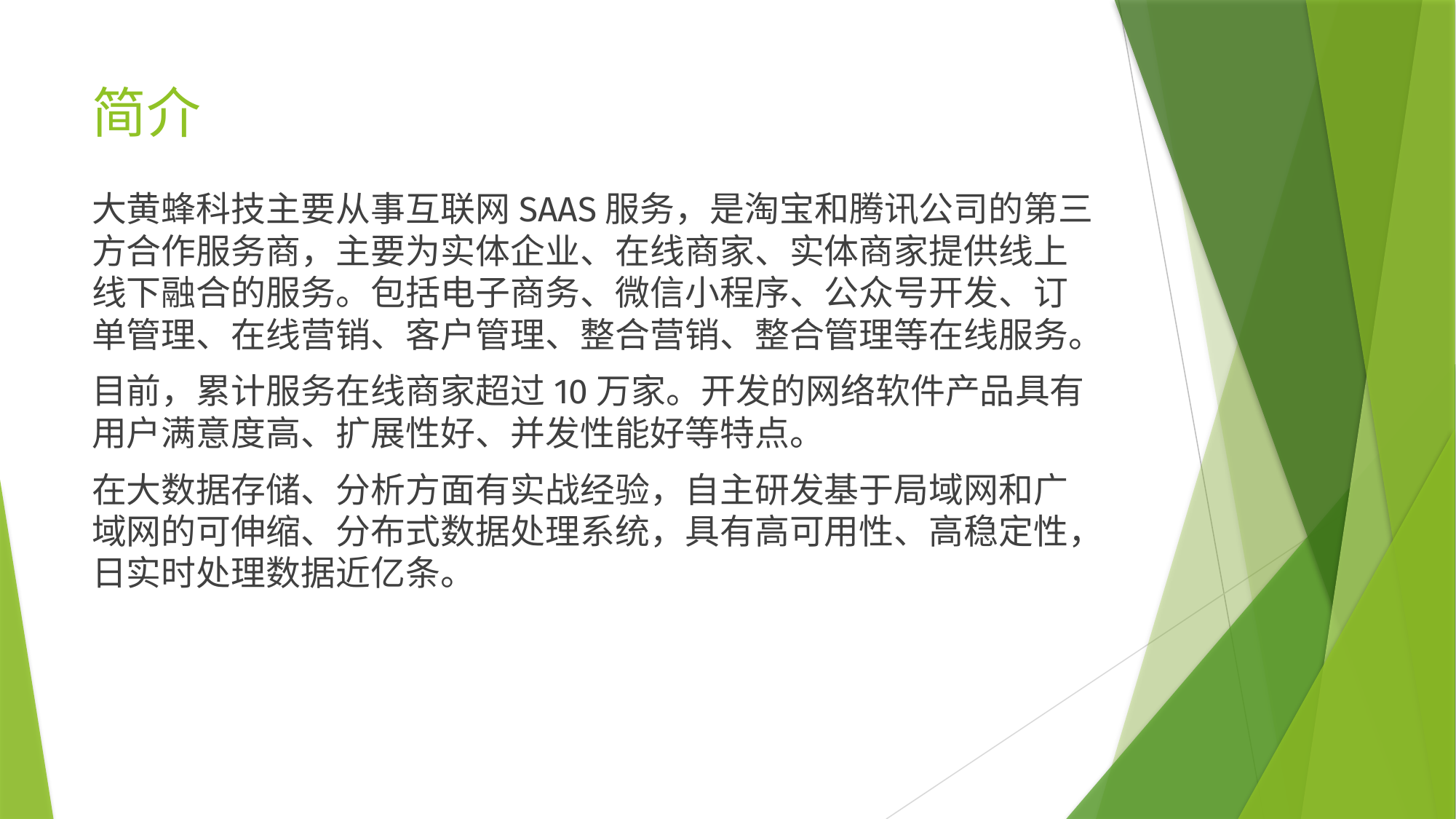

# 简介
大黄蜂科技主要从事互联网SAAS服务，是淘宝和腾讯公司的第三方合作服务商，主要为实体企业、在线商家、实体商家提供线上线下融合的服务。包括电子商务、微信小程序、公众号开发、订单管理、在线营销、客户管理、整合营销、整合管理等在线服务。
目前，累计服务在线商家超过10万家。开发的网络软件产品具有用户满意度高、扩展性好、并发性能好等特点。
在大数据存储、分析方面有实战经验，自主研发基于局域网和广域网的可伸缩、分布式数据处理系统，具有高可用性、高稳定性，日实时处理数据近亿条。